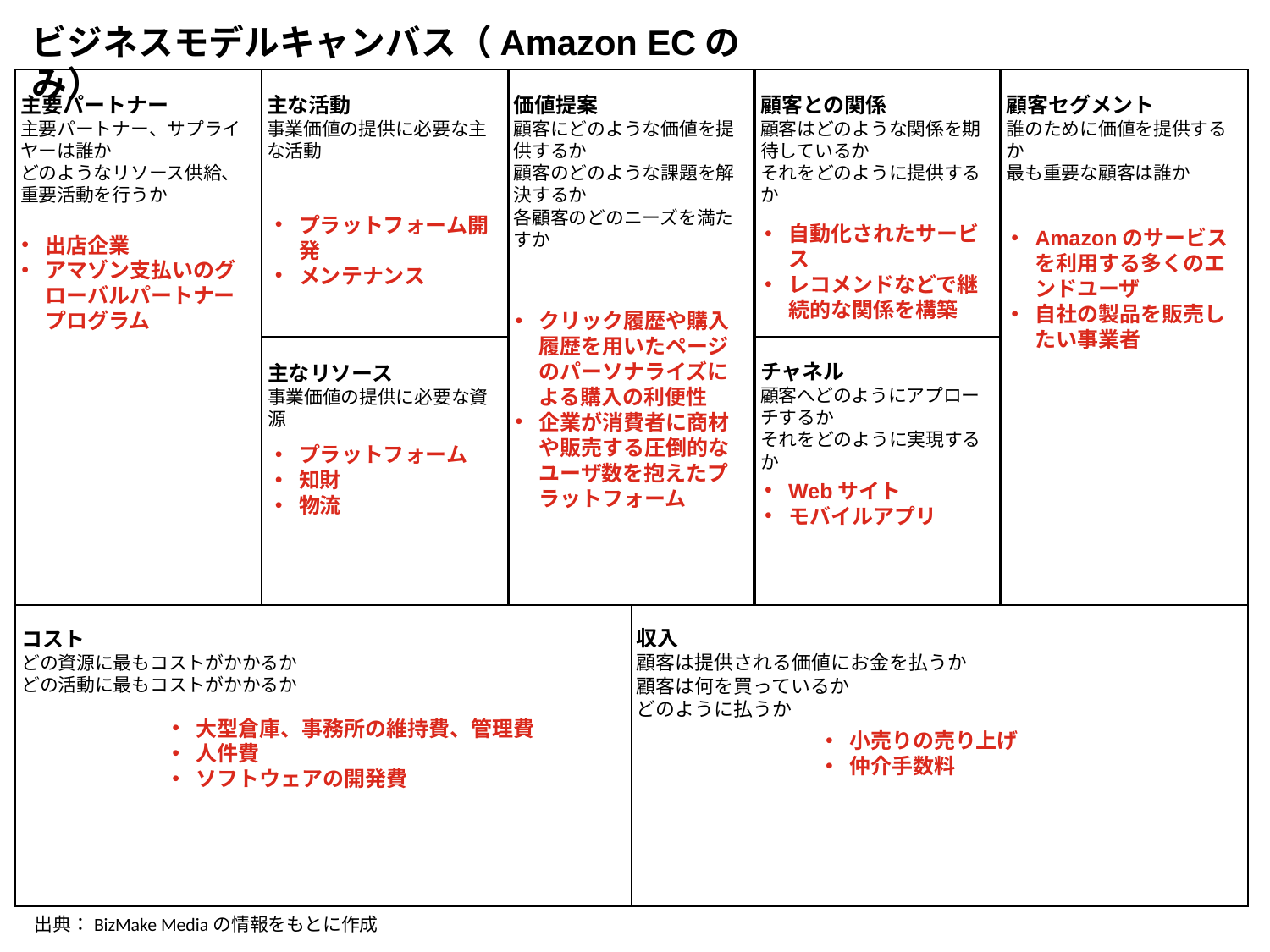

ビジネスモデルキャンバス（Amazon ECのみ）

主要パートナー
主要パートナー、サプライヤーは誰か
どのようなリソース供給、重要活動を行うか
主な活動
事業価値の提供に必要な主な活動
価値提案
顧客にどのような価値を提供するか
顧客のどのような課題を解決するか
各顧客のどのニーズを満たすか
顧客との関係
顧客はどのような関係を期待しているか
それをどのように提供するか
顧客セグメント
誰のために価値を提供するか
最も重要な顧客は誰か
チャネル
顧客へどのようにアプローチするか
それをどのように実現するか
主なリソース
事業価値の提供に必要な資源

収入
顧客は提供される価値にお金を払うか
顧客は何を買っているか
どのように払うか
コスト
どの資源に最もコストがかかるか
どの活動に最もコストがかかるか
プラットフォーム開発
メンテナンス
自動化されたサービス
レコメンドなどで継続的な関係を構築
出店企業
アマゾン支払いのグローバルパートナープログラム
Amazonのサービスを利用する多くのエンドユーザ
自社の製品を販売したい事業者
クリック履歴や購入履歴を用いたページのパーソナライズによる購入の利便性
企業が消費者に商材や販売する圧倒的なユーザ数を抱えたプラットフォーム
プラットフォーム
知財
物流
Webサイト
モバイルアプリ
大型倉庫、事務所の維持費、管理費
人件費
ソフトウェアの開発費
小売りの売り上げ
仲介手数料
出典：BizMake Mediaの情報をもとに作成